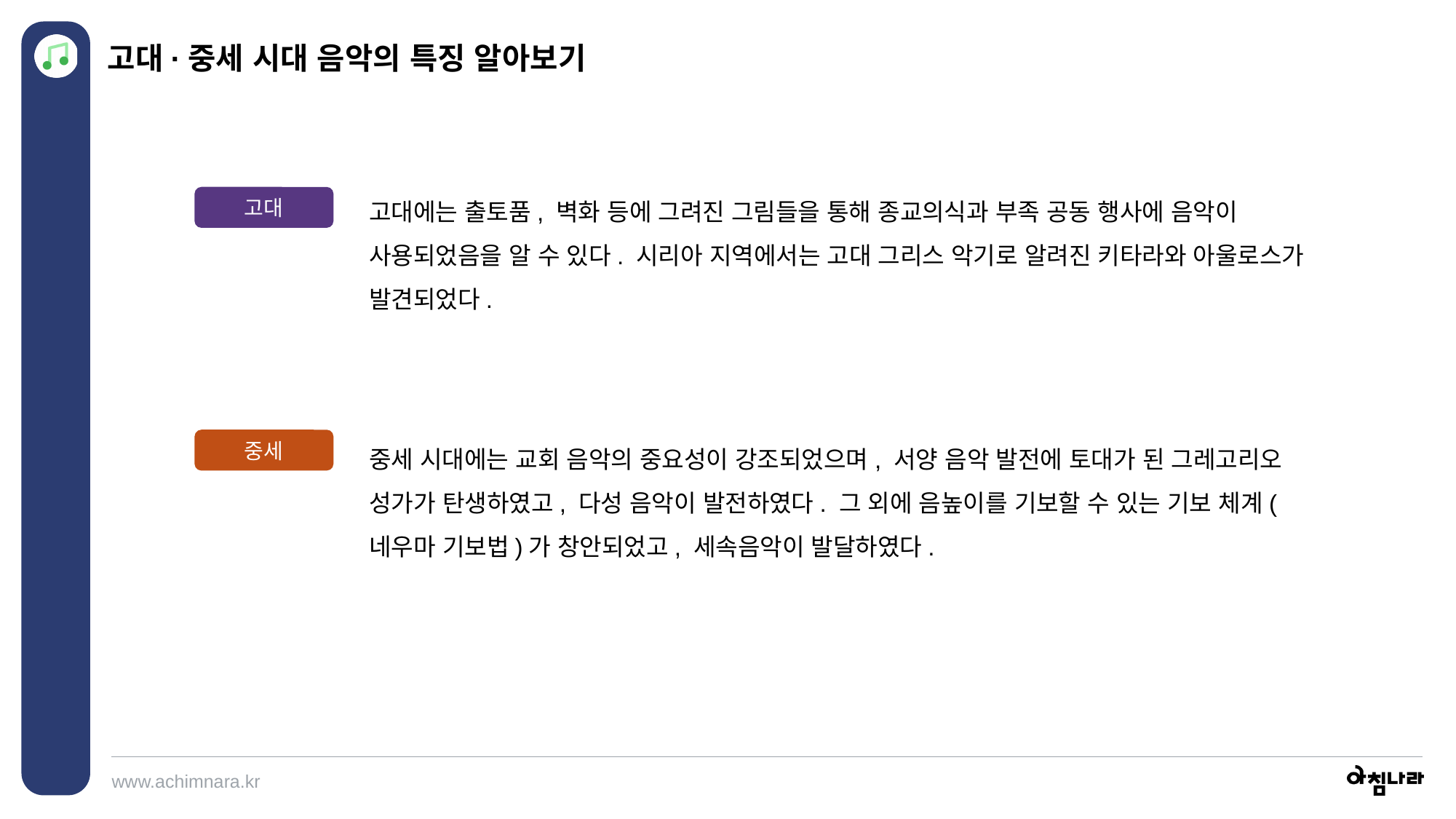

고대·중세 시대 음악의 특징 알아보기
고대에는 출토품, 벽화 등에 그려진 그림들을 통해 종교의식과 부족 공동 행사에 음악이 사용되었음을 알 수 있다. 시리아 지역에서는 고대 그리스 악기로 알려진 키타라와 아울로스가 발견되었다.
고대
중세
중세 시대에는 교회 음악의 중요성이 강조되었으며, 서양 음악 발전에 토대가 된 그레고리오 성가가 탄생하였고, 다성 음악이 발전하였다. 그 외에 음높이를 기보할 수 있는 기보 체계(네우마 기보법)가 창안되었고, 세속음악이 발달하였다.